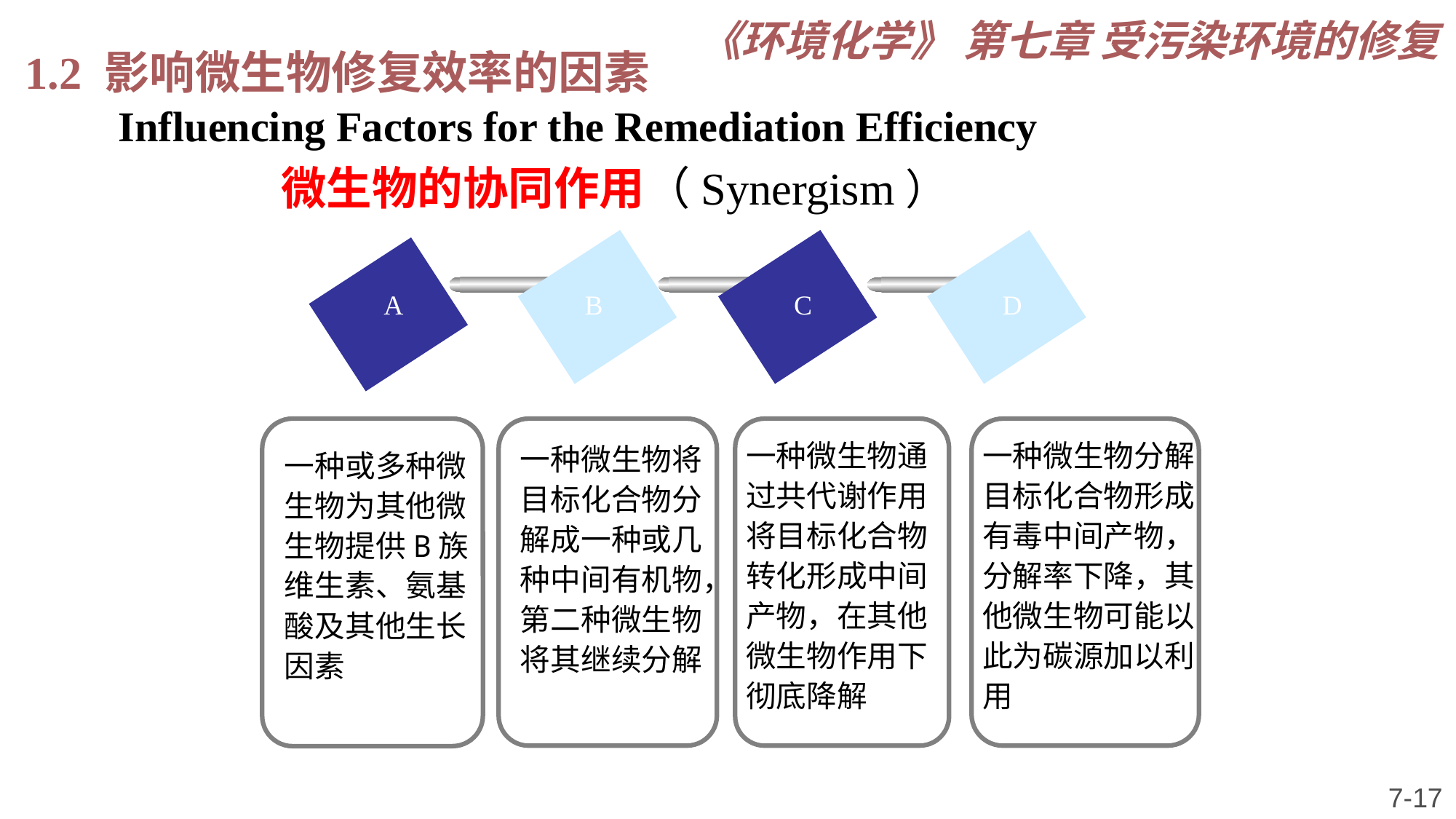

《环境化学》 第七章 受污染环境的修复
1.2 影响微生物修复效率的因素
Influencing Factors for the Remediation Efficiency
微生物的协同作用（Synergism）

A
B
C
D

一种微生物通过共代谢作用将目标化合物转化形成中间产物，在其他微生物作用下彻底降解
一种微生物分解目标化合物形成有毒中间产物，分解率下降，其他微生物可能以此为碳源加以利用
一种微生物将目标化合物分解成一种或几种中间有机物，第二种微生物将其继续分解
一种或多种微生物为其他微生物提供B族维生素、氨基酸及其他生长因素
7-17